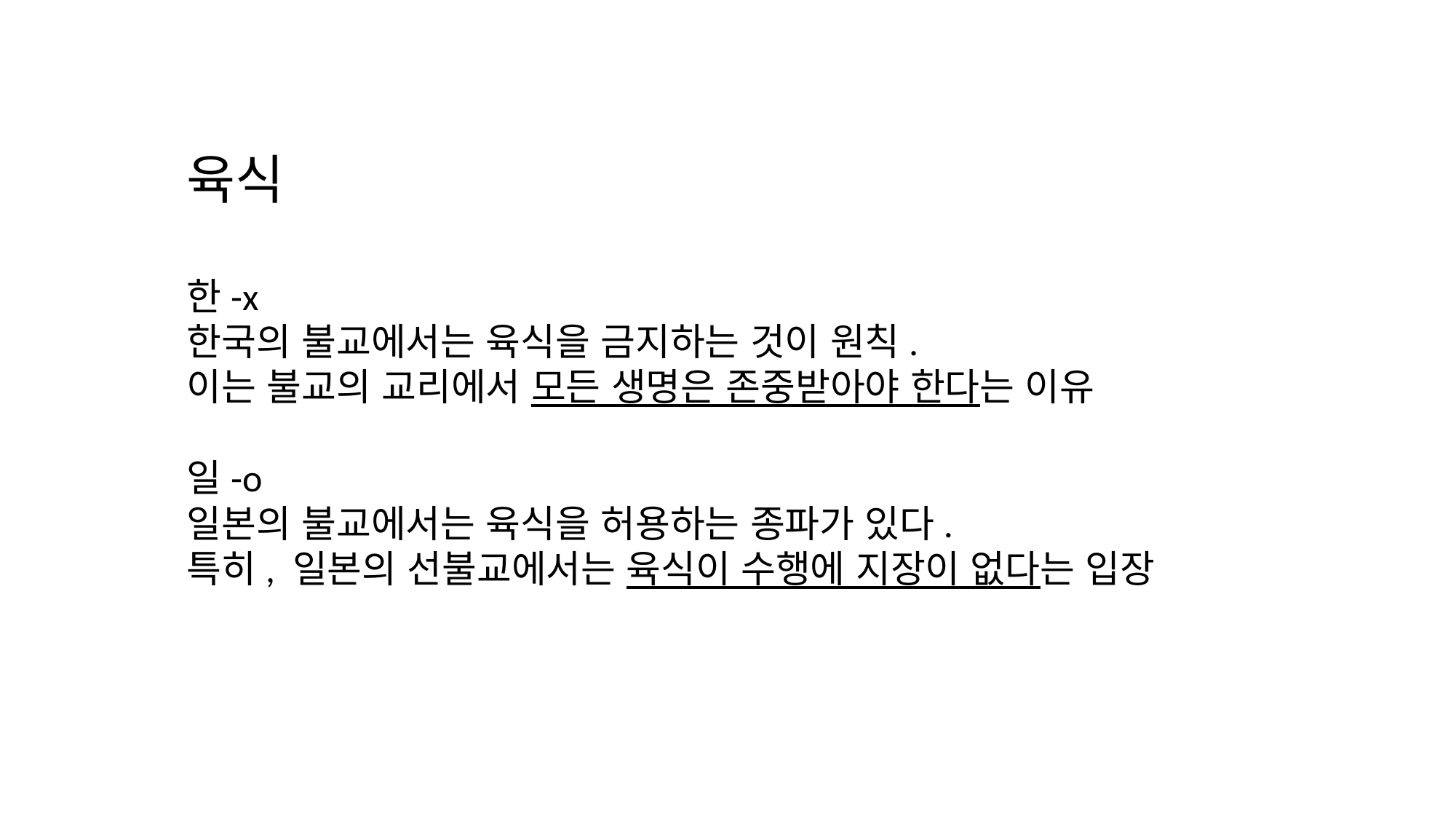

육식

한-x
한국의 불교에서는 육식을 금지하는 것이 원칙.
이는 불교의 교리에서 모든 생명은 존중받아야 한다는 이유

일-o
일본의 불교에서는 육식을 허용하는 종파가 있다.
특히, 일본의 선불교에서는 육식이 수행에 지장이 없다는 입장